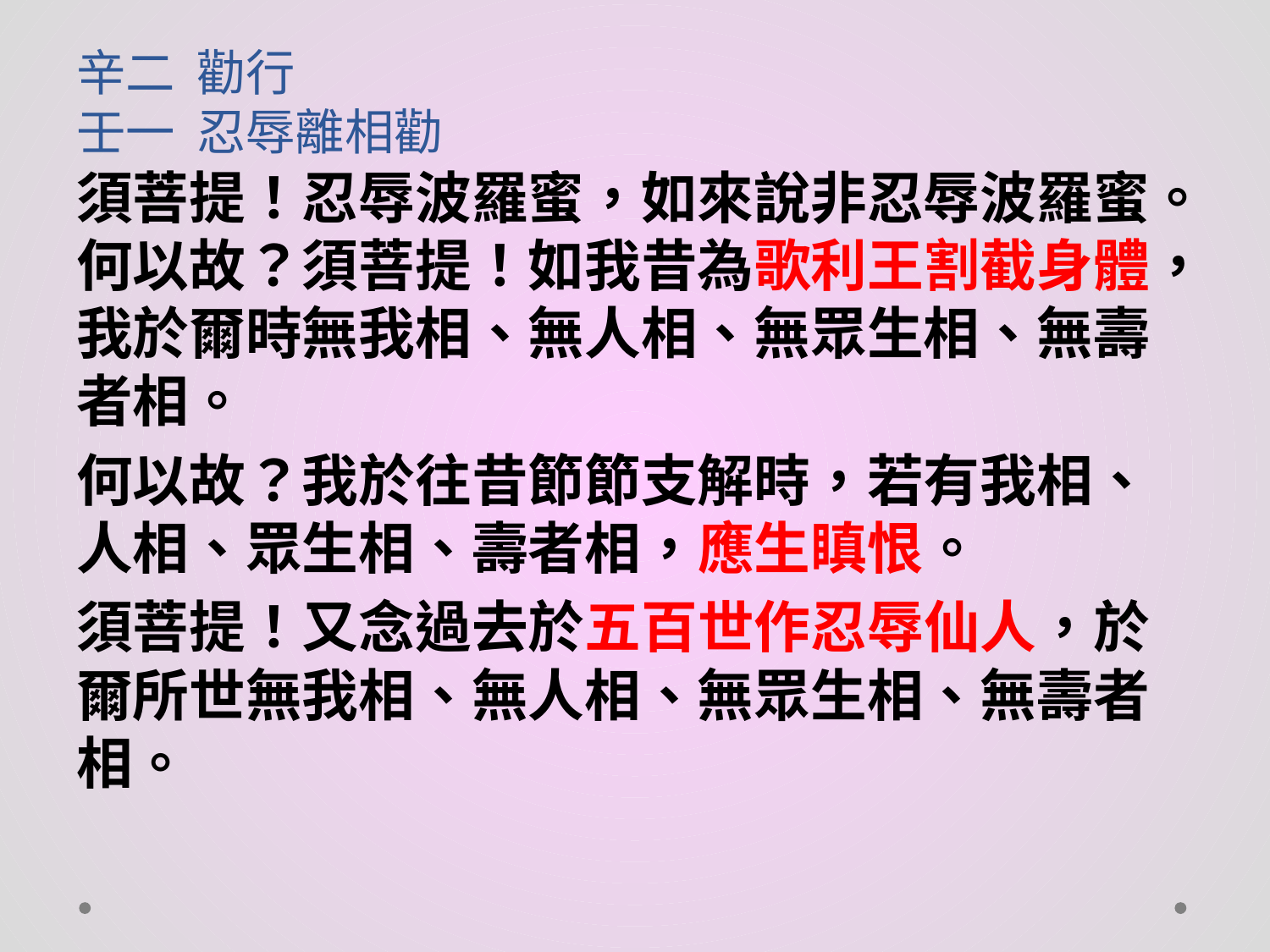

# 辛二  勸行 壬一  忍辱離相勸
須菩提！忍辱波羅蜜，如來說非忍辱波羅蜜。何以故？須菩提！如我昔為歌利王割截身體，我於爾時無我相、無人相、無眾生相、無壽者相。
何以故？我於往昔節節支解時，若有我相、人相、眾生相、壽者相，應生瞋恨。
須菩提！又念過去於五百世作忍辱仙人，於爾所世無我相、無人相、無眾生相、無壽者相。